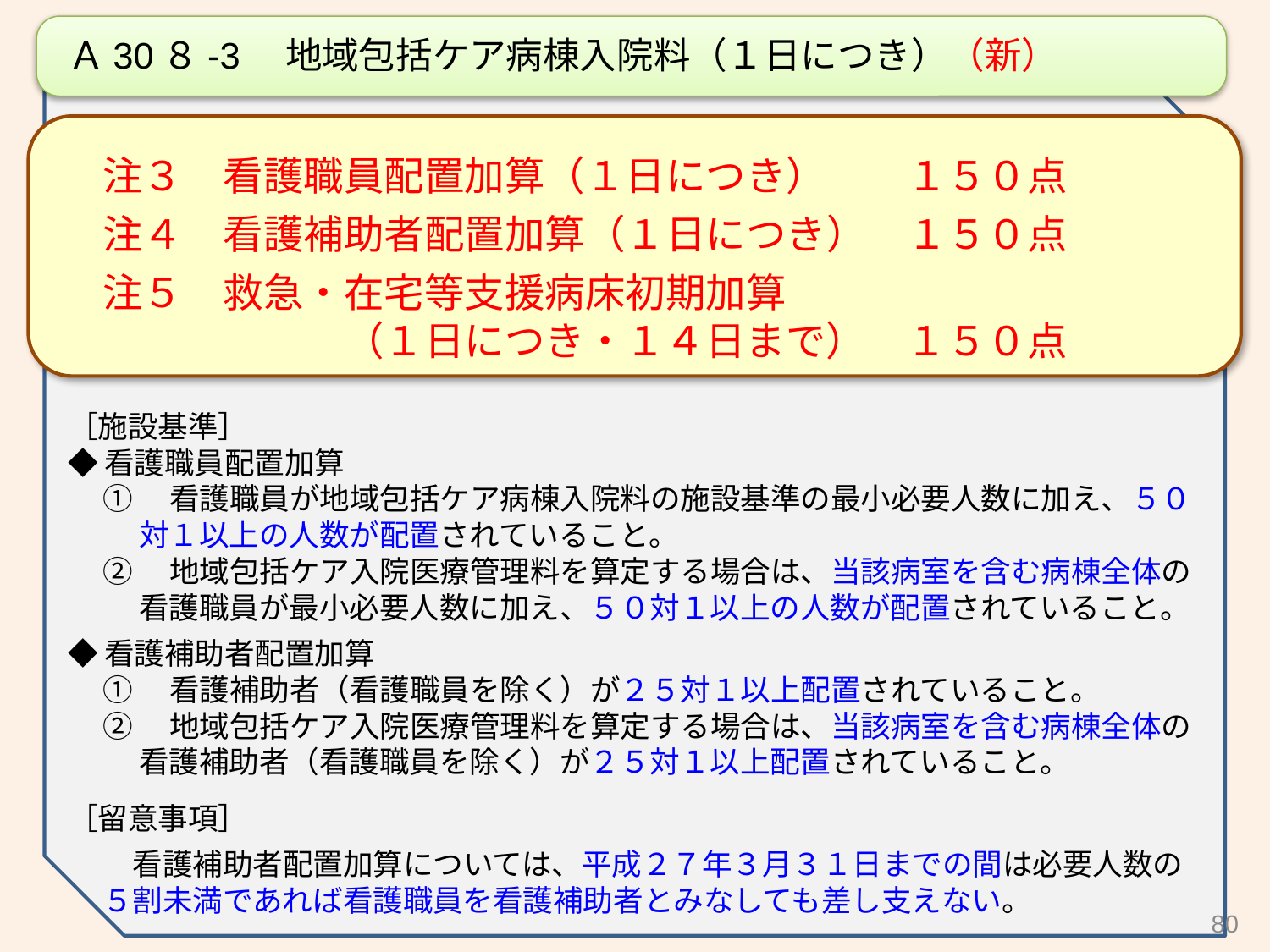

Ａ30８-3　地域包括ケア病棟入院料（１日につき）（新）

注３　看護職員配置加算（１日につき）　　１５０点
注４　看護補助者配置加算（１日につき）　１５０点
注５　救急・在宅等支援病床初期加算
　　　　　　（１日につき・１４日まで）　１５０点

［施設基準］
◆看護職員配置加算
①　看護職員が地域包括ケア病棟入院料の施設基準の最小必要人数に加え、５０対１以上の人数が配置されていること。
②　地域包括ケア入院医療管理料を算定する場合は、当該病室を含む病棟全体の看護職員が最小必要人数に加え、５０対１以上の人数が配置されていること。
◆看護補助者配置加算
①　看護補助者（看護職員を除く）が２５対１以上配置されていること。
②　地域包括ケア入院医療管理料を算定する場合は、当該病室を含む病棟全体の看護補助者（看護職員を除く）が２５対１以上配置されていること。
［留意事項］
　看護補助者配置加算については、平成２７年３月３１日までの間は必要人数の５割未満であれば看護職員を看護補助者とみなしても差し支えない。

80